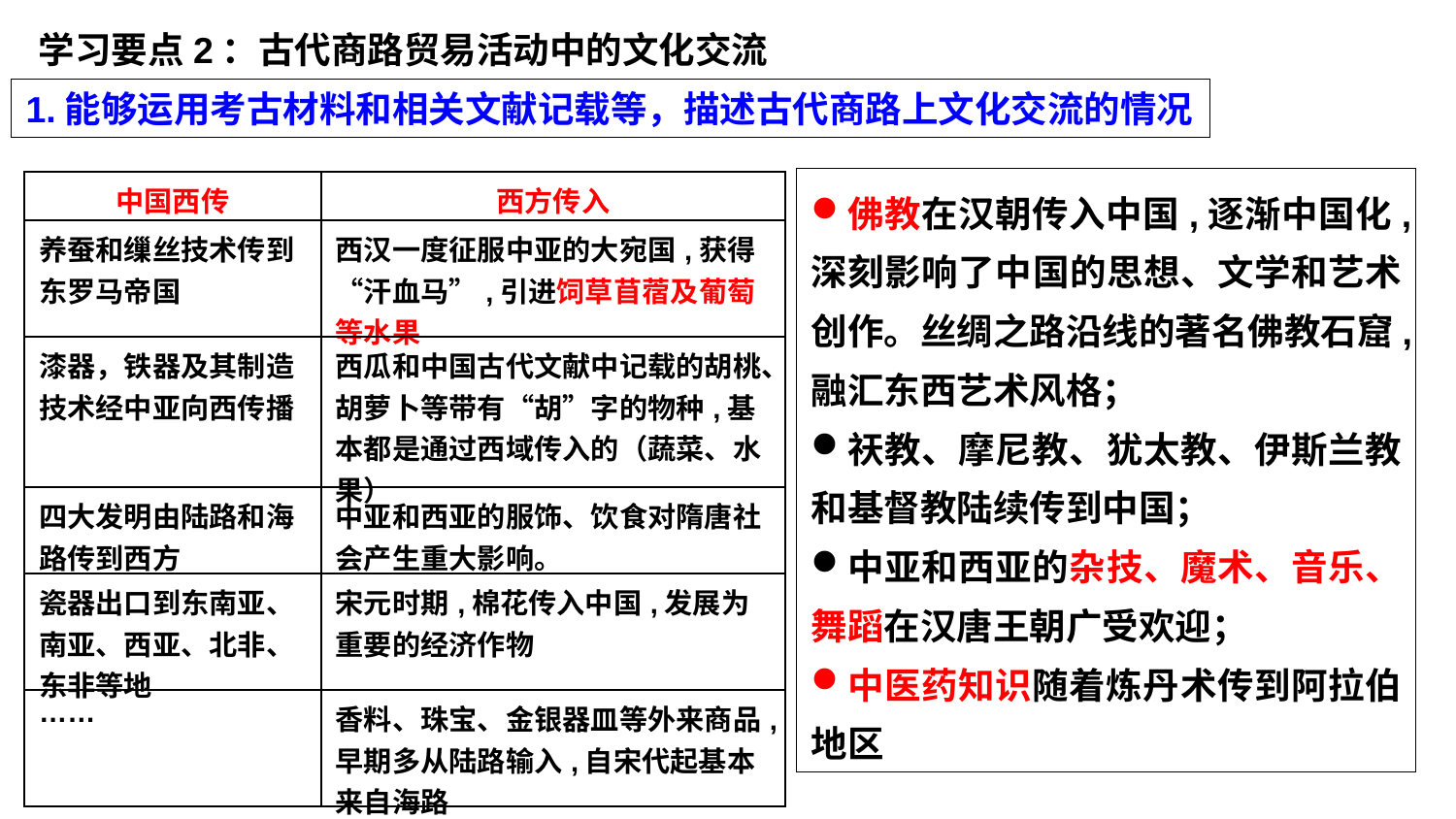

学习要点2：古代商路贸易活动中的文化交流
1.能够运用考古材料和相关文献记载等，描述古代商路上文化交流的情况
佛教在汉朝传入中国,逐渐中国化,深刻影响了中国的思想、文学和艺术创作。丝绸之路沿线的著名佛教石窟,融汇东西艺术风格；
祆教、摩尼教、犹太教、伊斯兰教和基督教陆续传到中国；
中亚和西亚的杂技、魔术、音乐、舞蹈在汉唐王朝广受欢迎；
中医药知识随着炼丹术传到阿拉伯地区
| 中国西传 | 西方传入 |
| --- | --- |
| 养蚕和缫丝技术传到东罗马帝国 | 西汉一度征服中亚的大宛国,获得“汗血马”,引进饲草苜蓿及葡萄等水果 |
| 漆器，铁器及其制造技术经中亚向西传播 | 西瓜和中国古代文献中记载的胡桃、胡萝卜等带有“胡”字的物种,基本都是通过西域传入的（蔬菜、水果） |
| 四大发明由陆路和海路传到西方 | 中亚和西亚的服饰、饮食对隋唐社会产生重大影响。 |
| 瓷器出口到东南亚、南亚、西亚、北非、东非等地 | 宋元时期,棉花传入中国,发展为重要的经济作物 |
| …… | 香料、珠宝、金银器皿等外来商品,早期多从陆路输入,自宋代起基本来自海路 |